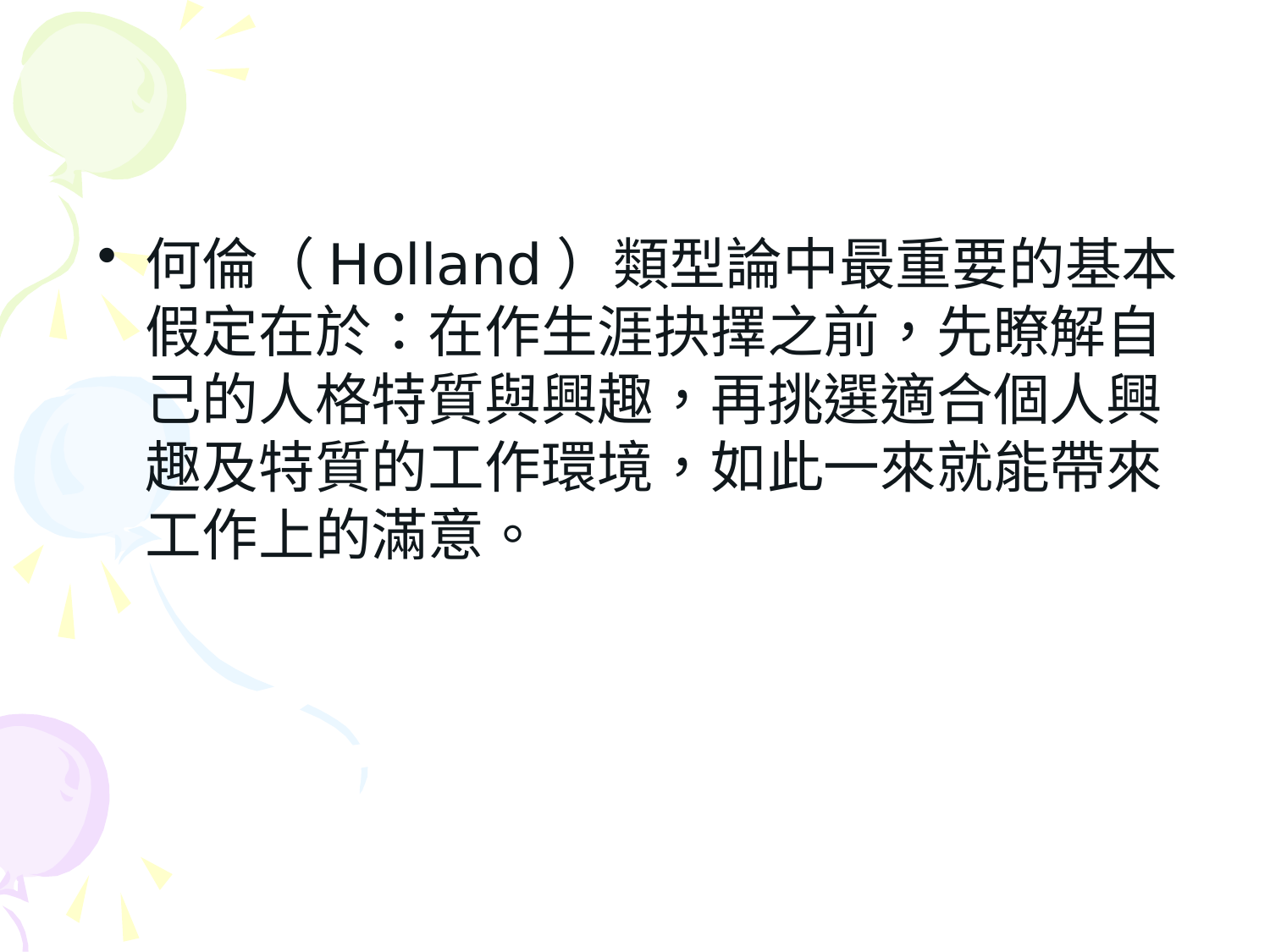

#
何倫（Holland）類型論中最重要的基本假定在於：在作生涯抉擇之前，先瞭解自己的人格特質與興趣，再挑選適合個人興趣及特質的工作環境，如此一來就能帶來工作上的滿意。